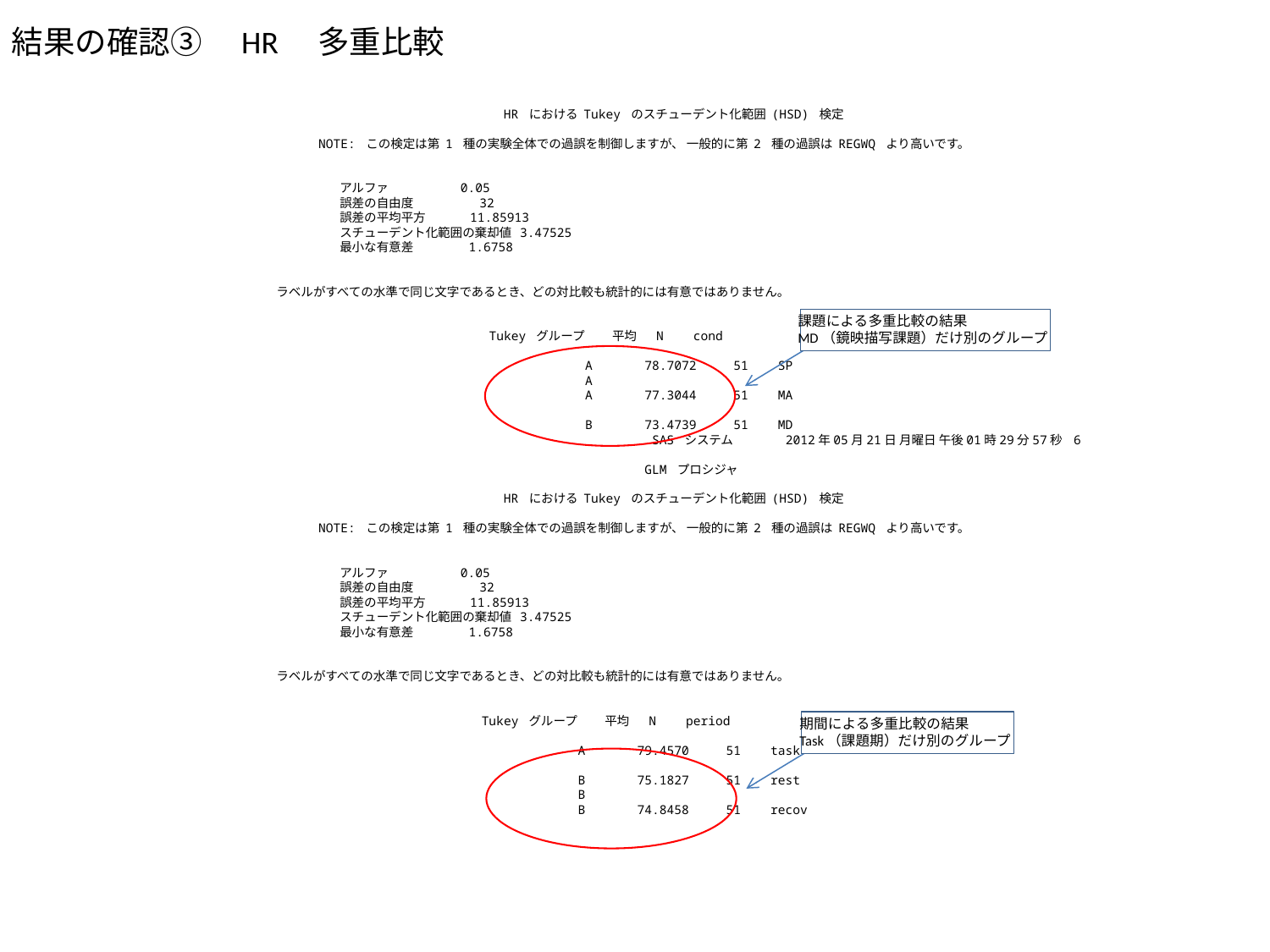

結果の確認③　HR　多重比較
                                        HR における Tukey のスチューデント化範囲 (HSD) 検定

               NOTE: この検定は第 1 種の実験全体での過誤を制御しますが、 一般的に第 2 種の過誤は REGWQ より高いです。

                                               アルファ                         0.05
                                               誤差の自由度                       32
                                               誤差の平均平方               11.85913
                                               スチューデント化範囲の棄却値  3.47525
                                               最小な有意差                   1.6758

                        ラベルがすべての水準で同じ文字であるとき、どの対比較も統計的には有意ではありません。

                                      Tukey グループ          平均      N    cond

                                                   A       78.7072     51    SP
                                                   A
                                                   A       77.3044     51    MA

                                                   B       73.4739     51    MD
                                                            SAS システム                  2012年05月21日 月曜日 午後01時29分57秒   6

                                                           GLM プロシジャ

                                        HR における Tukey のスチューデント化範囲 (HSD) 検定

               NOTE: この検定は第 1 種の実験全体での過誤を制御しますが、 一般的に第 2 種の過誤は REGWQ より高いです。

                                               アルファ                         0.05
                                               誤差の自由度                       32
                                               誤差の平均平方               11.85913
                                               スチューデント化範囲の棄却値  3.47525
                                               最小な有意差                   1.6758

                        ラベルがすべての水準で同じ文字であるとき、どの対比較も統計的には有意ではありません。

                                     Tukey グループ          平均      N    period

                                                  A       79.4570     51    task

                                                  B       75.1827     51    rest
                                                  B
                                                  B       74.8458     51    recov
課題による多重比較の結果
MD（鏡映描写課題）だけ別のグループ

期間による多重比較の結果
Task（課題期）だけ別のグループ